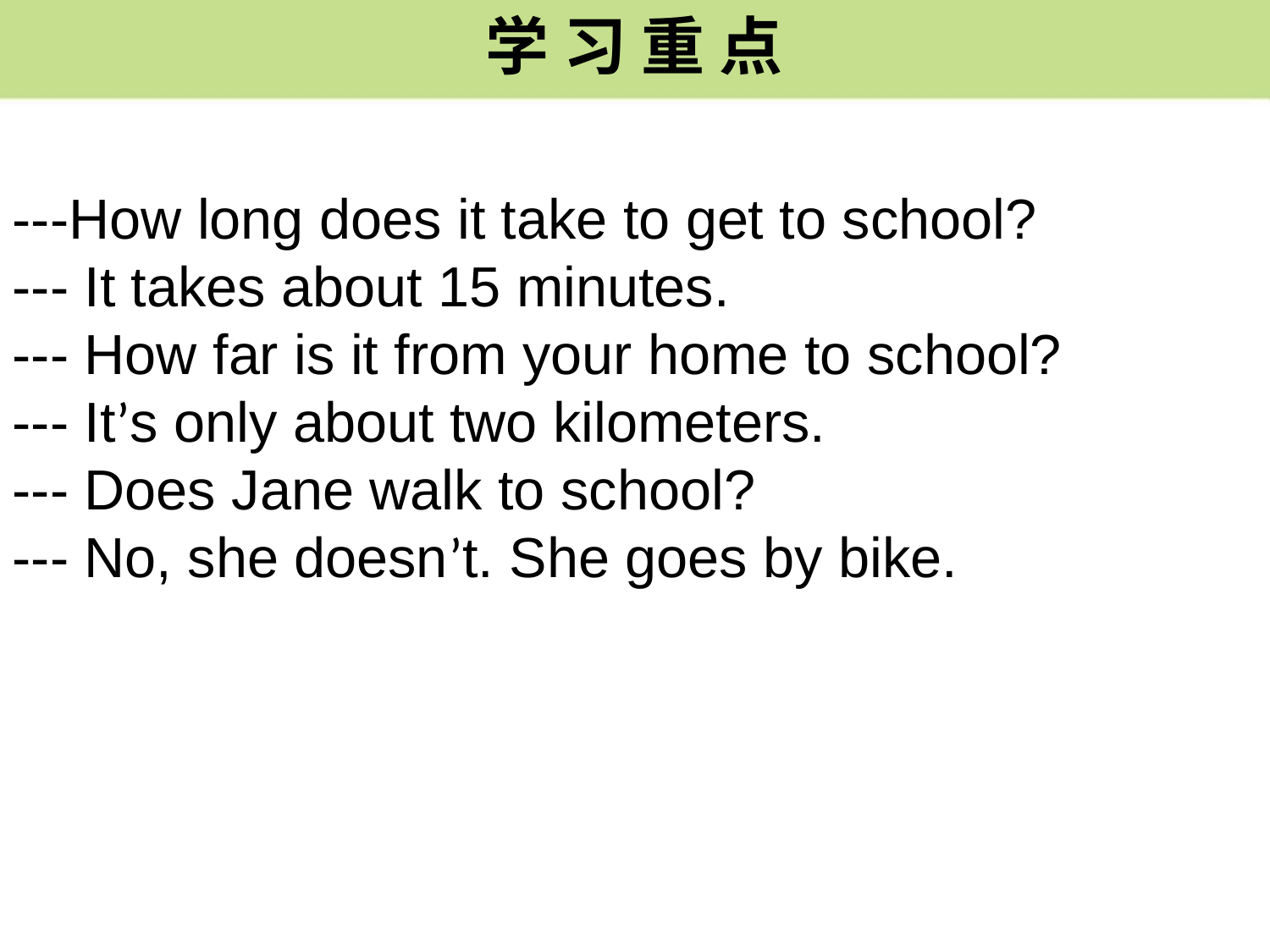

学 习 重 点
---How long does it take to get to school?
--- It takes about 15 minutes.
--- How far is it from your home to school?
--- It’s only about two kilometers.
--- Does Jane walk to school?
--- No, she doesn’t. She goes by bike.